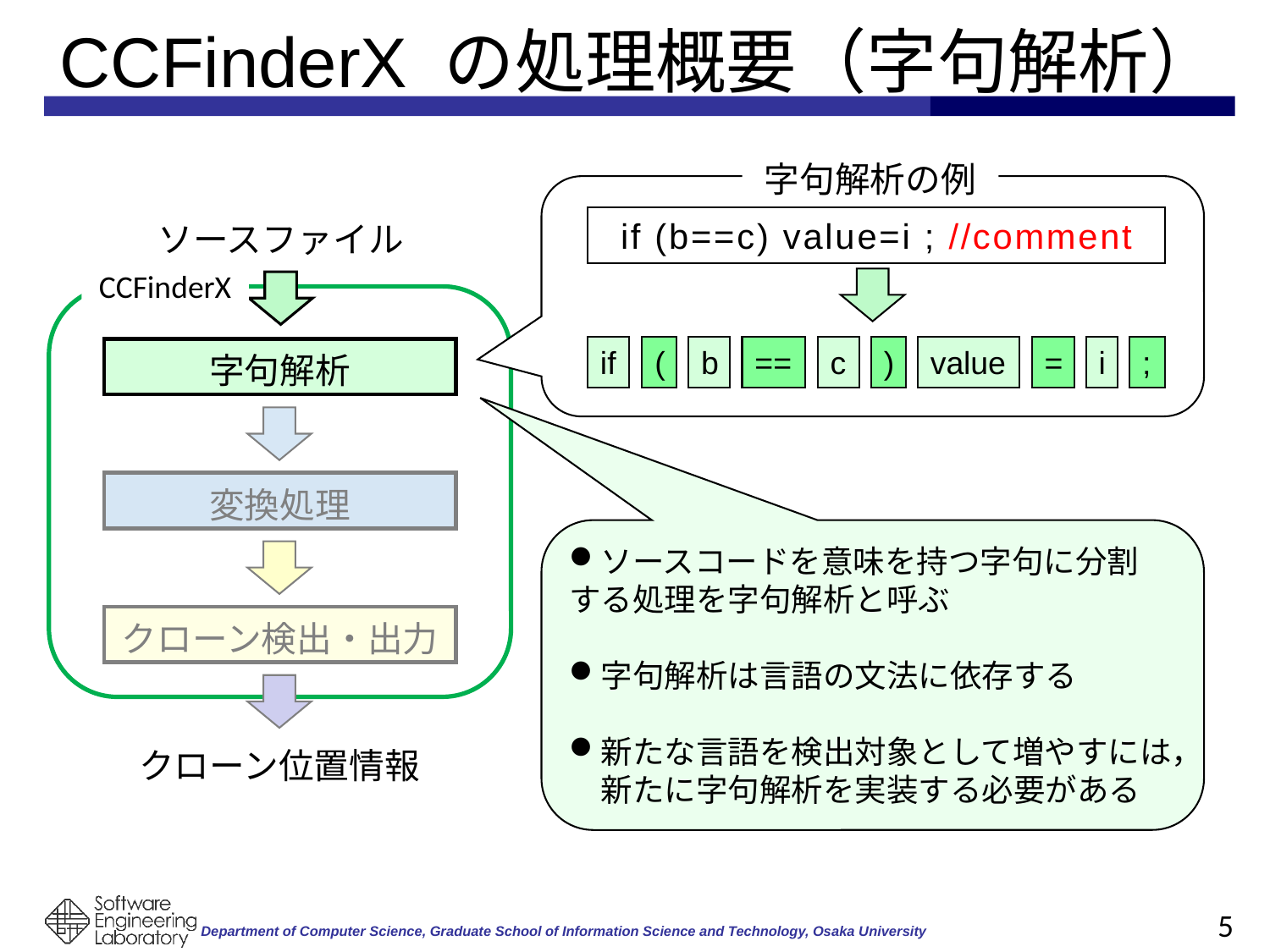

# CCFinderX の処理概要（字句解析）
字句解析の例

if (b==c) value=i ; //comment
ソースファイル
CCFinderX

if
(
b
==
c
)
value
=
i
;
字句解析

変換処理
ソースコードを意味を持つ字句に分割　する処理を字句解析と呼ぶ

字句解析は言語の文法に依存する

新たな言語を検出対象として増やすには，　新たに字句解析を実装する必要がある

クローン検出・出力

クローン位置情報
5